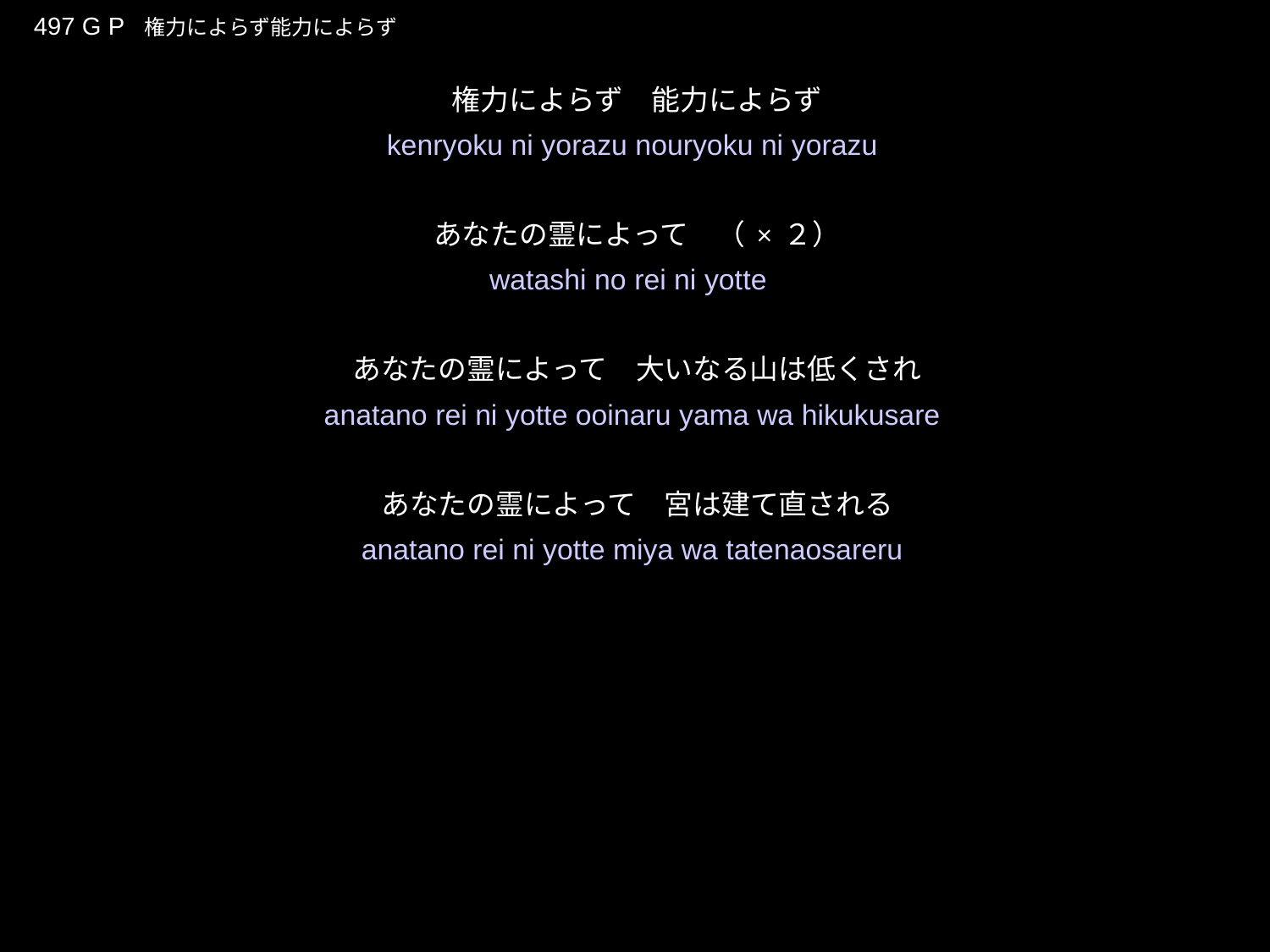

けんりょくによらずのうりょくによらず
★P
497 G P  権力によらず能力によらず
権力によらず　能力によらず

あなたの霊によって　（×２）

あなたの霊によって　大いなる山は低くされ

あなたの霊によって　宮は建て直される
★２
kenryoku ni yorazu nouryoku ni yorazu

watashi no rei ni yotte

anatano rei ni yotte ooinaru yama wa hikukusare

anatano rei ni yotte miya wa tatenaosareru